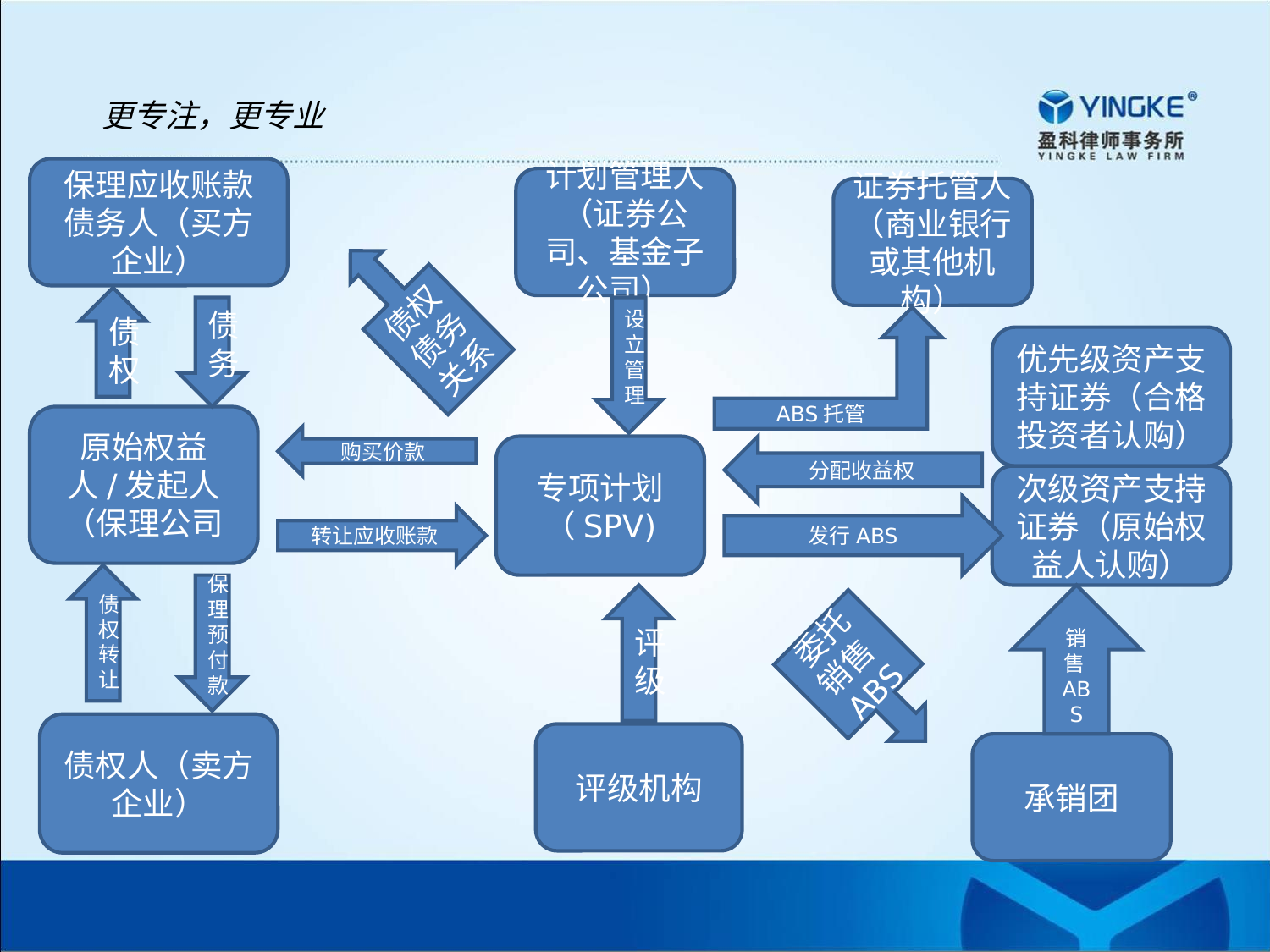

更专注，更专业
保理应收账款债务人（买方企业）

计划管理人（证券公司、基金子公司）
证券托管人（商业银行或其他机构）
债权债务关系
债权
债务
设立管理
ABS托管
优先级资产支持证券（合格投资者认购）
原始权益人/发起人 （保理公司
购买价款
专项计划（SPV)
分配收益权
次级资产支持证券（原始权益人认购）
发行ABS
转让应收账款
债权转让
保理预付款
评级
销售ABS
委托销售ABS
债权人（卖方企业）
评级机构
承销团